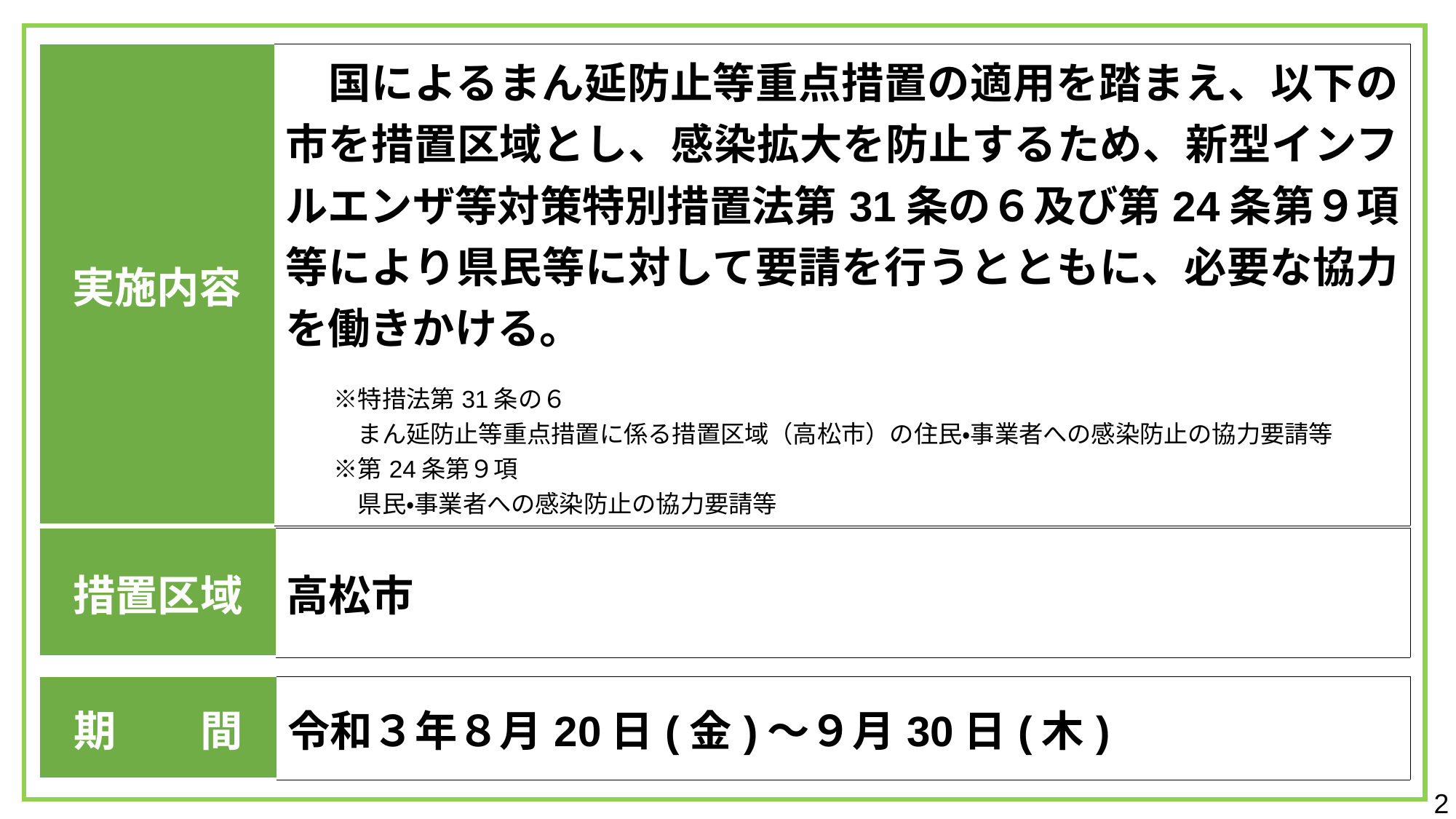

| 実施内容 | 国によるまん延防止等重点措置の適用を踏まえ、以下の市を措置区域とし、感染拡大を防止するため、新型インフルエンザ等対策特別措置法第31条の６及び第24条第９項等により県民等に対して要請を行うとともに、必要な協力を働きかける。 　　※特措法第31条の６ 　　　まん延防止等重点措置に係る措置区域（高松市）の住民・事業者への感染防止の協力要請等 　　※第24条第９項 　　　県民・事業者への感染防止の協力要請等 |
| --- | --- |
| 措置区域 | 高松市 |
| --- | --- |
| 期　　間 | 令和３年８月20日(金)～９月30日(木) |
| --- | --- |
2